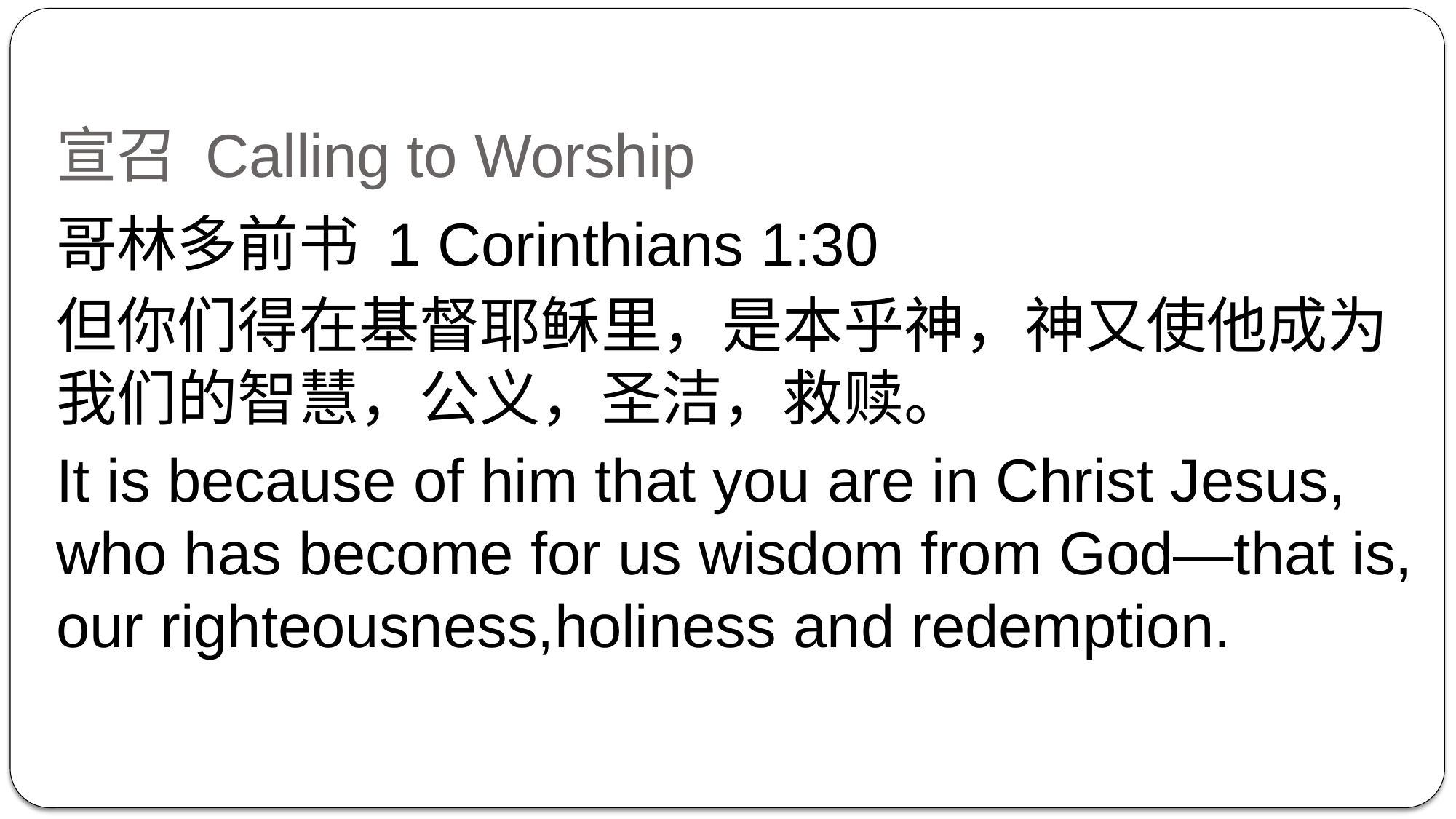

# 宣召 Calling to Worship
哥林多前书 1 Corinthians 1:30
但你们得在基督耶稣里，是本乎神，神又使他成为我们的智慧，公义，圣洁，救赎。
It is because of him that you are in Christ Jesus, who has become for us wisdom from God—that is, our righteousness,holiness and redemption.